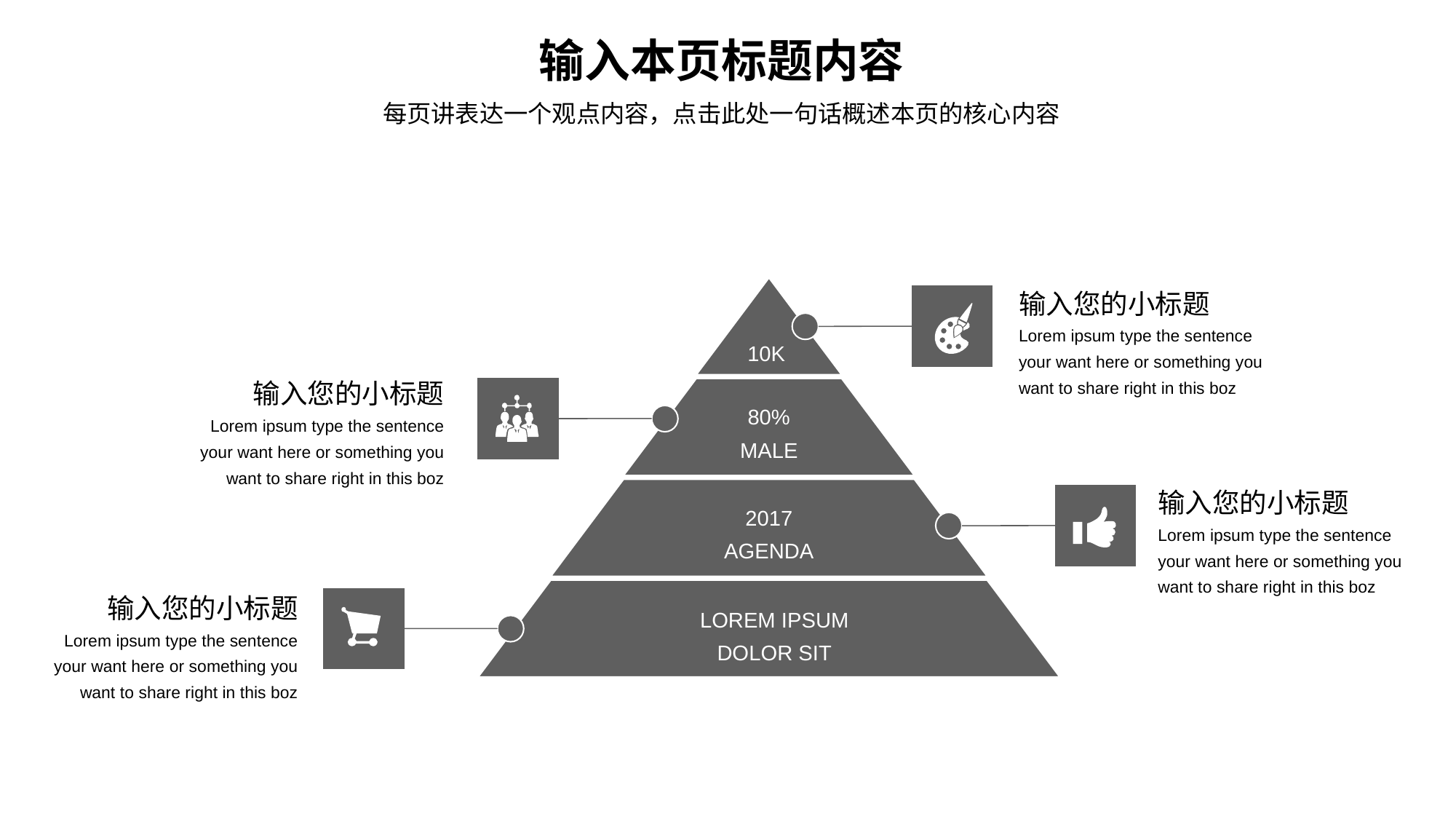

输入本页标题内容
每页讲表达一个观点内容，点击此处一句话概述本页的核心内容

输入您的小标题
Lorem ipsum type the sentence your want here or something you want to share right in this boz

10K
输入您的小标题
Lorem ipsum type the sentence your want here or something you want to share right in this boz

80% MALE

输入您的小标题
Lorem ipsum type the sentence your want here or something you want to share right in this boz

2017 AGENDA

输入您的小标题
Lorem ipsum type the sentence your want here or something you want to share right in this boz

LOREM IPSUM DOLOR SIT